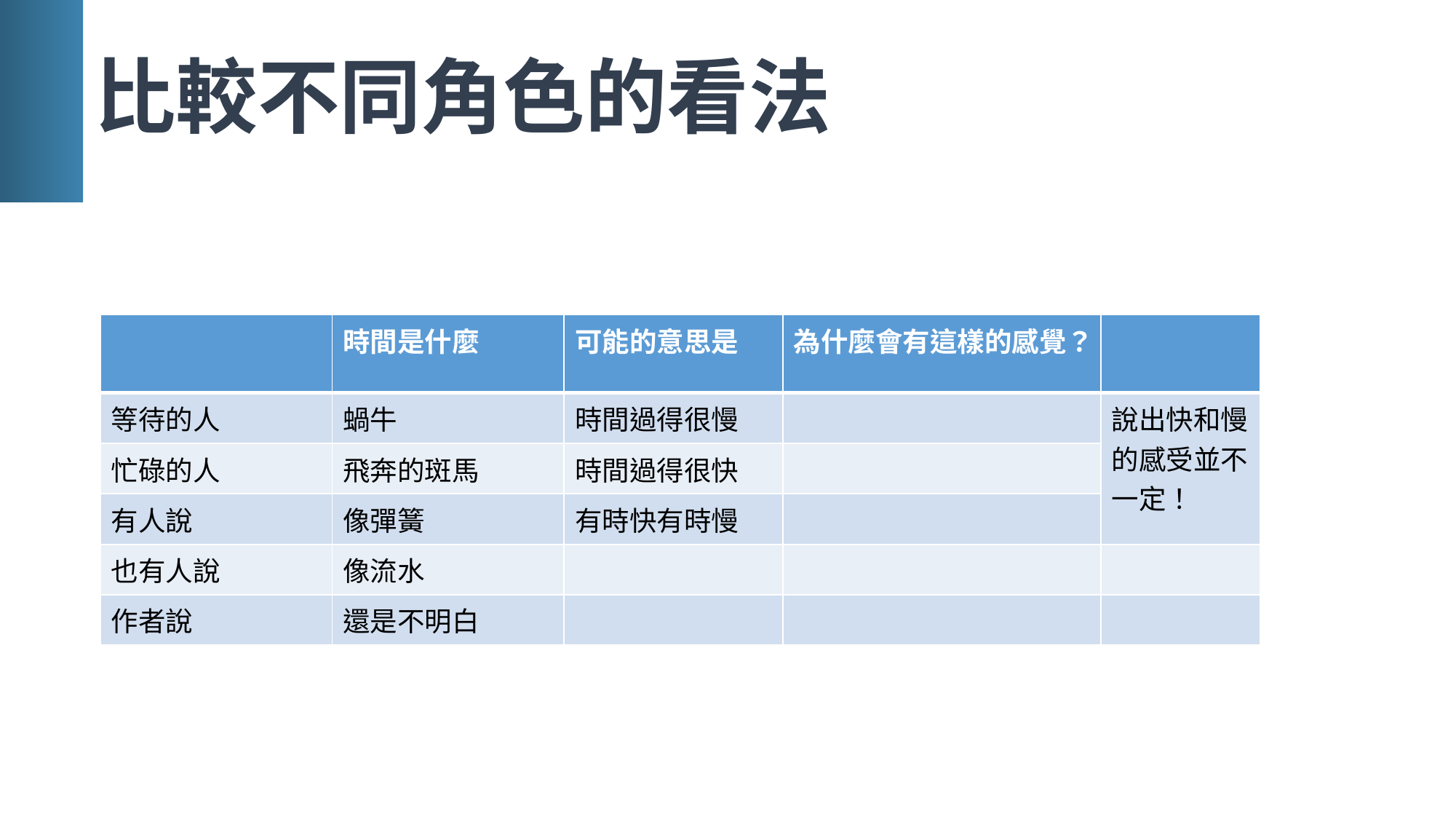

# 比較不同角色的看法
|  | 時間是什麼 | 可能的意思是 | 為什麼會有這樣的感覺？ |  |
| --- | --- | --- | --- | --- |
| 等待的人 | 蝸牛 | 時間過得很慢 |  | 說出快和慢的感受並不一定！ |
| 忙碌的人 | 飛奔的斑馬 | 時間過得很快 |  |  |
| 有人說 | 像彈簧 | 有時快有時慢 |  |  |
| 也有人說 | 像流水 |  |  |  |
| 作者說 | 還是不明白 |  |  |  |